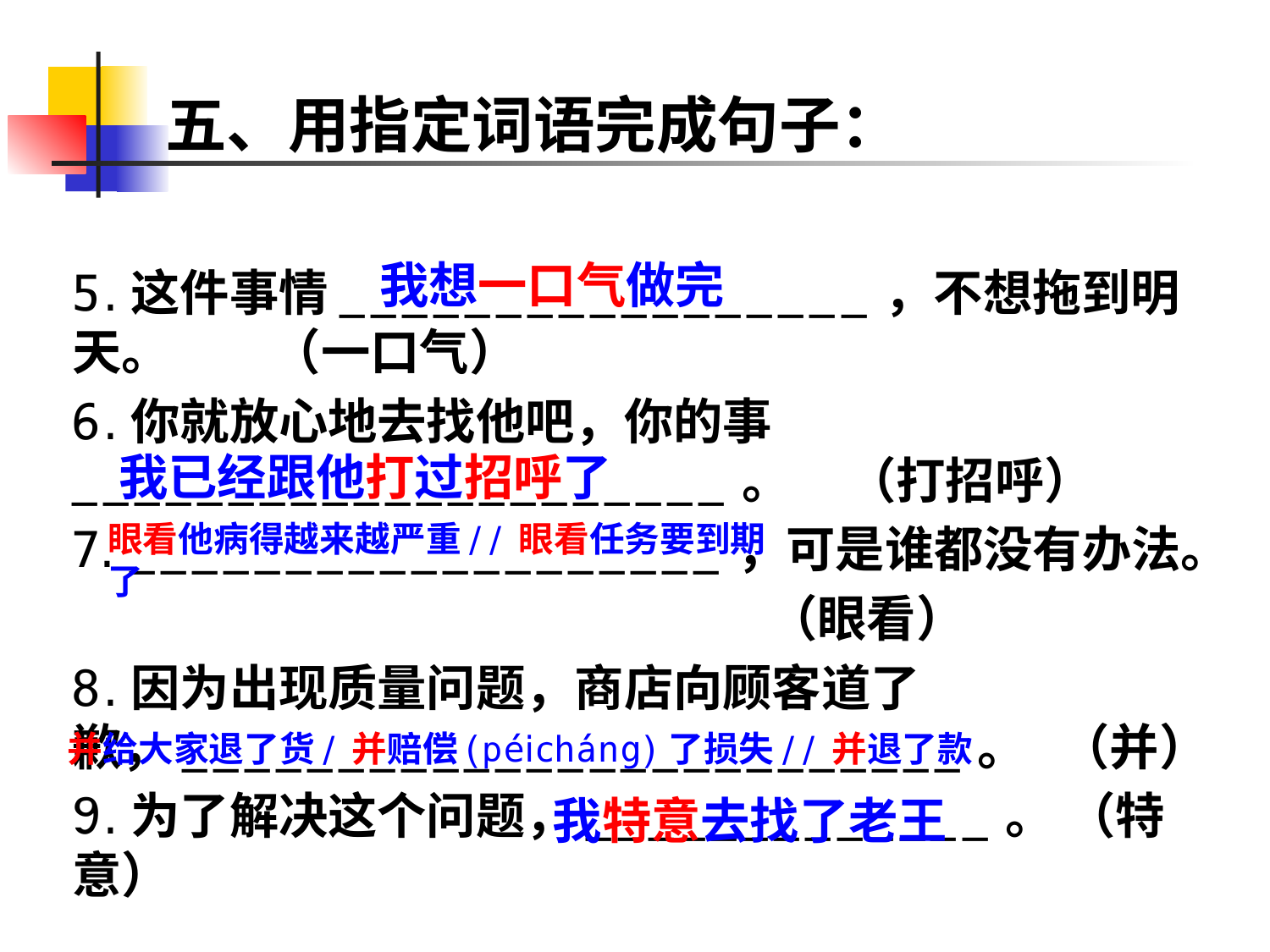

# 五、用指定词语完成句子：

5.这件事情_________________，不想拖到明天。         （一口气）
6.你就放心地去找他吧，你的事_____________________。     （打招呼）
7. ___________________，可是谁都没有办法。
                                                             （眼看）
8.因为出现质量问题，商店向顾客道了歉，_________________________。   （并）
9.为了解决这个问题，_____________。 （特意）

我想一口气做完
我已经跟他打过招呼了
眼看他病得越来越严重//眼看任务要到期了
并给大家退了货/并赔偿(péicháng)了损失//并退了款
我特意去找了老王